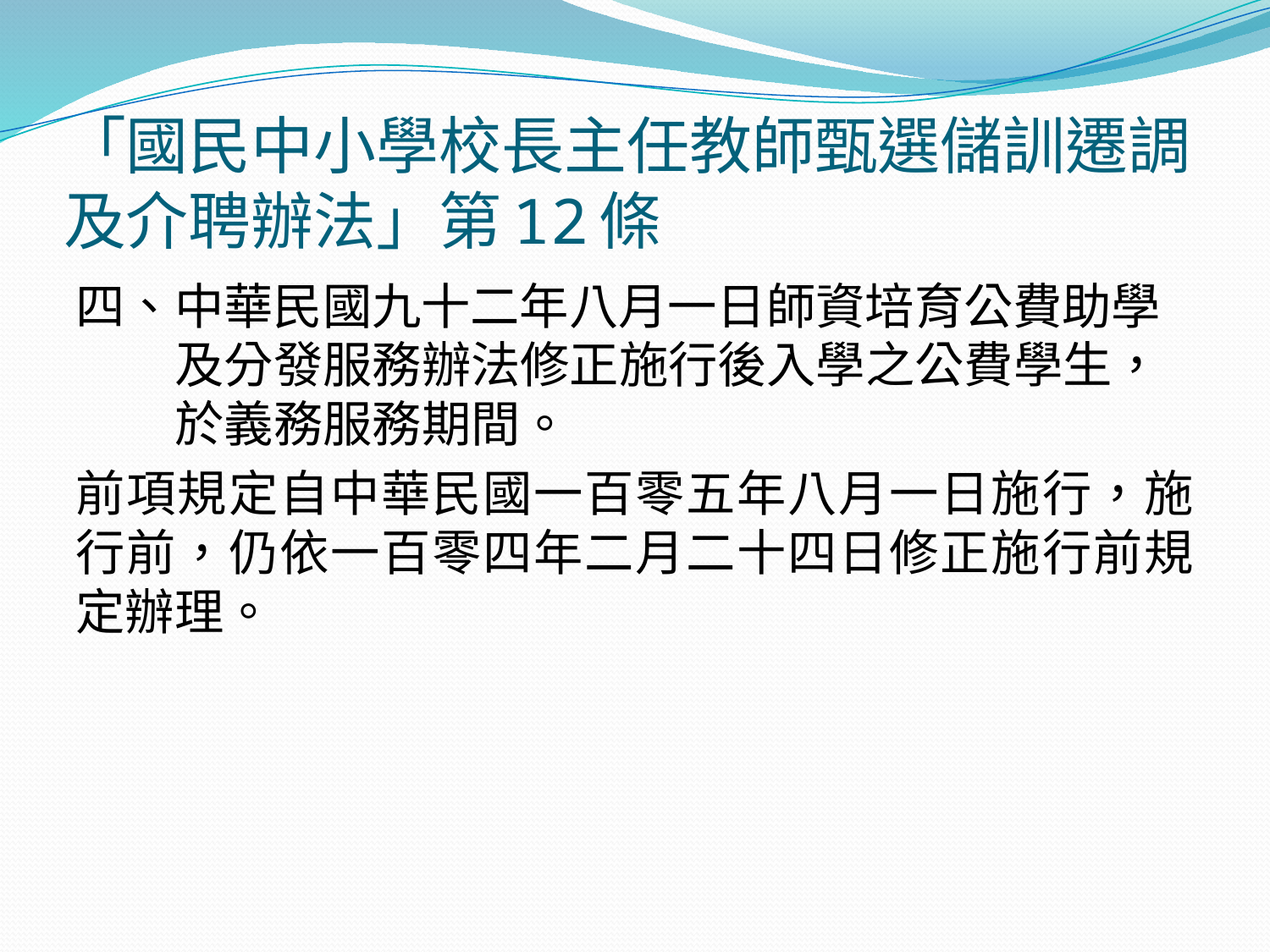

# 「國民中小學校長主任教師甄選儲訓遷調及介聘辦法」第12條
四、中華民國九十二年八月一日師資培育公費助學及分發服務辦法修正施行後入學之公費學生，於義務服務期間。
前項規定自中華民國一百零五年八月一日施行，施行前，仍依一百零四年二月二十四日修正施行前規定辦理。